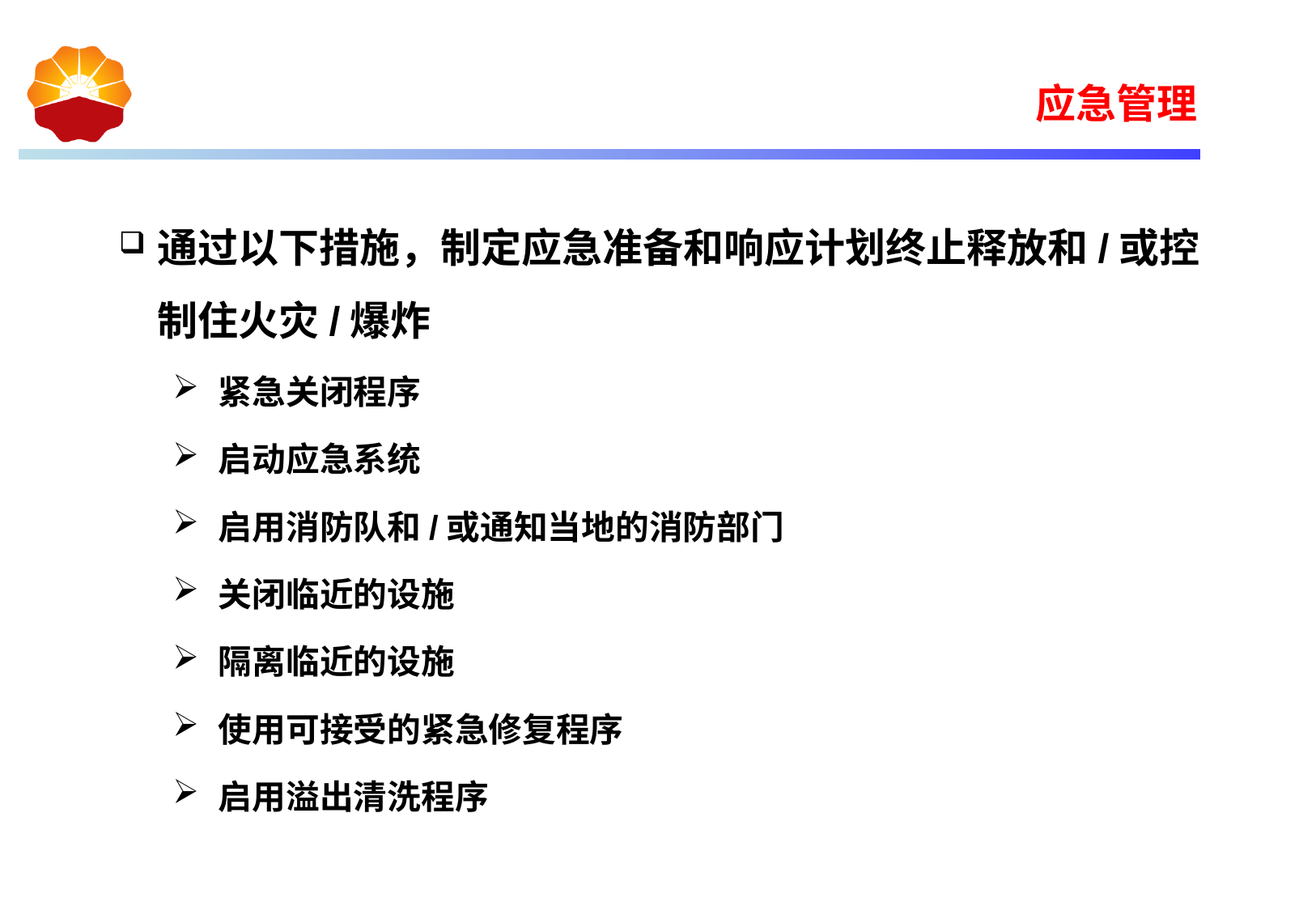

应急管理
通过以下措施，制定应急准备和响应计划终止释放和/或控制住火灾/爆炸
紧急关闭程序
启动应急系统
启用消防队和/或通知当地的消防部门
关闭临近的设施
隔离临近的设施
使用可接受的紧急修复程序
启用溢出清洗程序